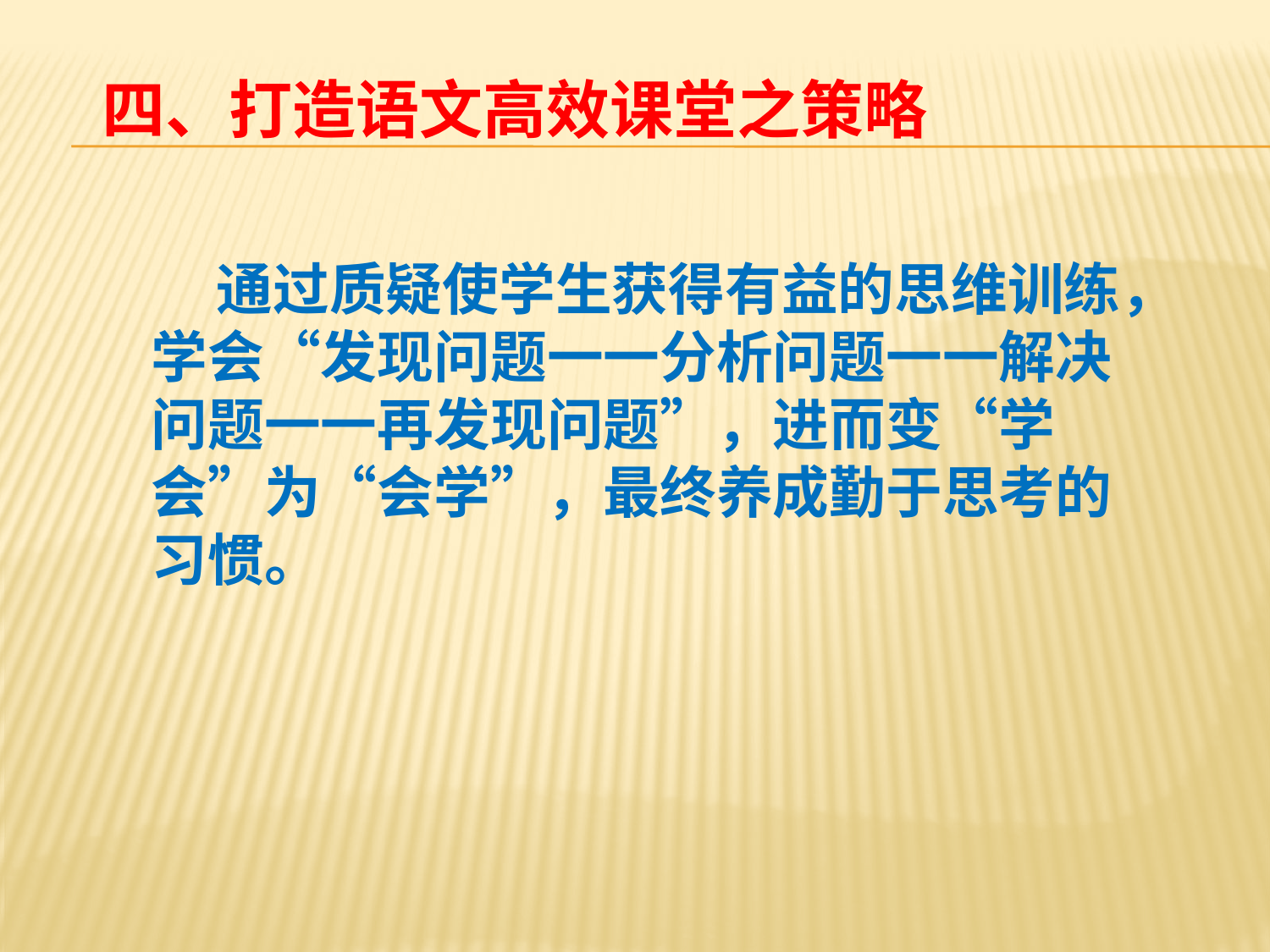

# 四、打造语文高效课堂之策略
    通过质疑使学生获得有益的思维训练，学会“发现问题一一分析问题一一解决问题一一再发现问题”，进而变“学会”为“会学”，最终养成勤于思考的习惯。